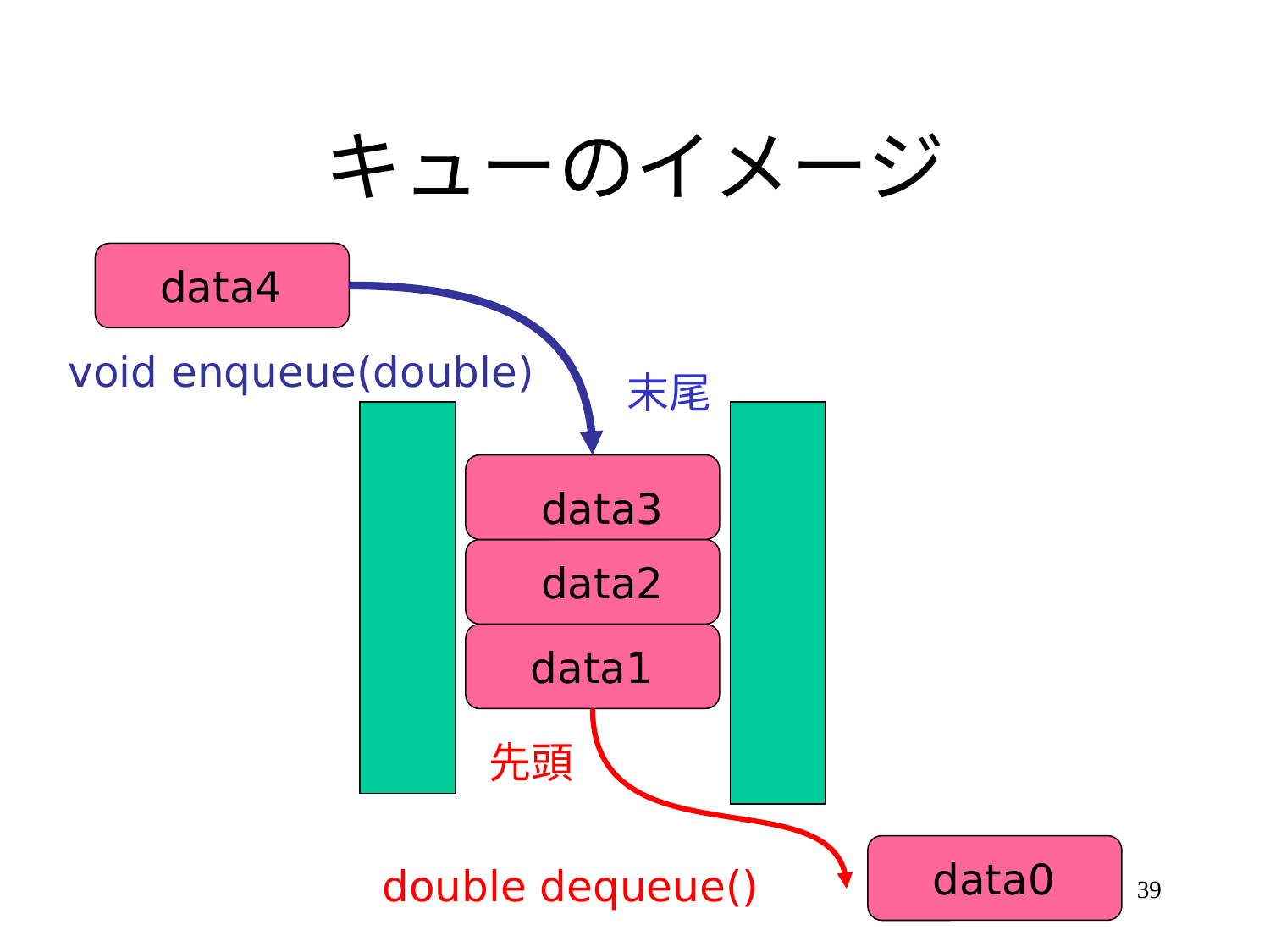

# キューのイメージ

data4
void enqueue(double)
末尾

data3

data2

data1
先頭

data0
double dequeue()
39